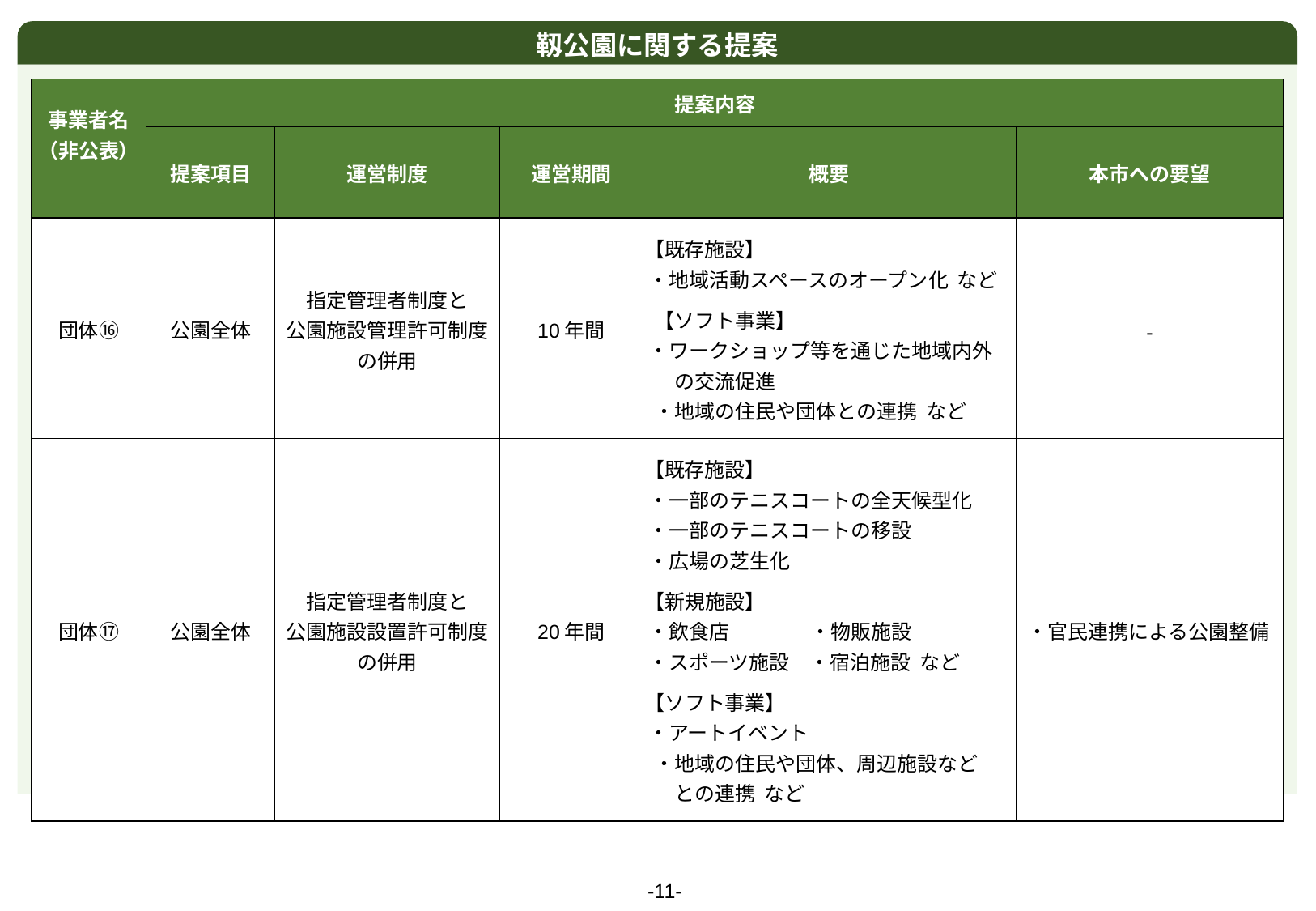

靱公園に関する提案

| 事業者名 （非公表） | 提案内容 |  |  |  |  |
| --- | --- | --- | --- | --- | --- |
|  | 提案項目 | 運営制度 | 運営期間 | 概要 | 本市への要望 |
| 団体⑯ | 公園全体 | 指定管理者制度と 公園施設管理許可制度の併用 | 10年間 | 【既存施設】 ・地域活動スペースのオープン化 など 【ソフト事業】 ・ワークショップ等を通じた地域内外 　の交流促進 ・地域の住民や団体との連携 など | - |
| 団体⑰ | 公園全体 | 指定管理者制度と 公園施設設置許可制度の併用 | 20年間 | 【既存施設】 ・一部のテニスコートの全天候型化 ・一部のテニスコートの移設 ・広場の芝生化 【新規施設】 ・飲食店　　　　・物販施設 ・スポーツ施設　・宿泊施設 など 【ソフト事業】 ・アートイベント ・地域の住民や団体、周辺施設など 　との連携 など | ・官民連携による公園整備 |
-11-